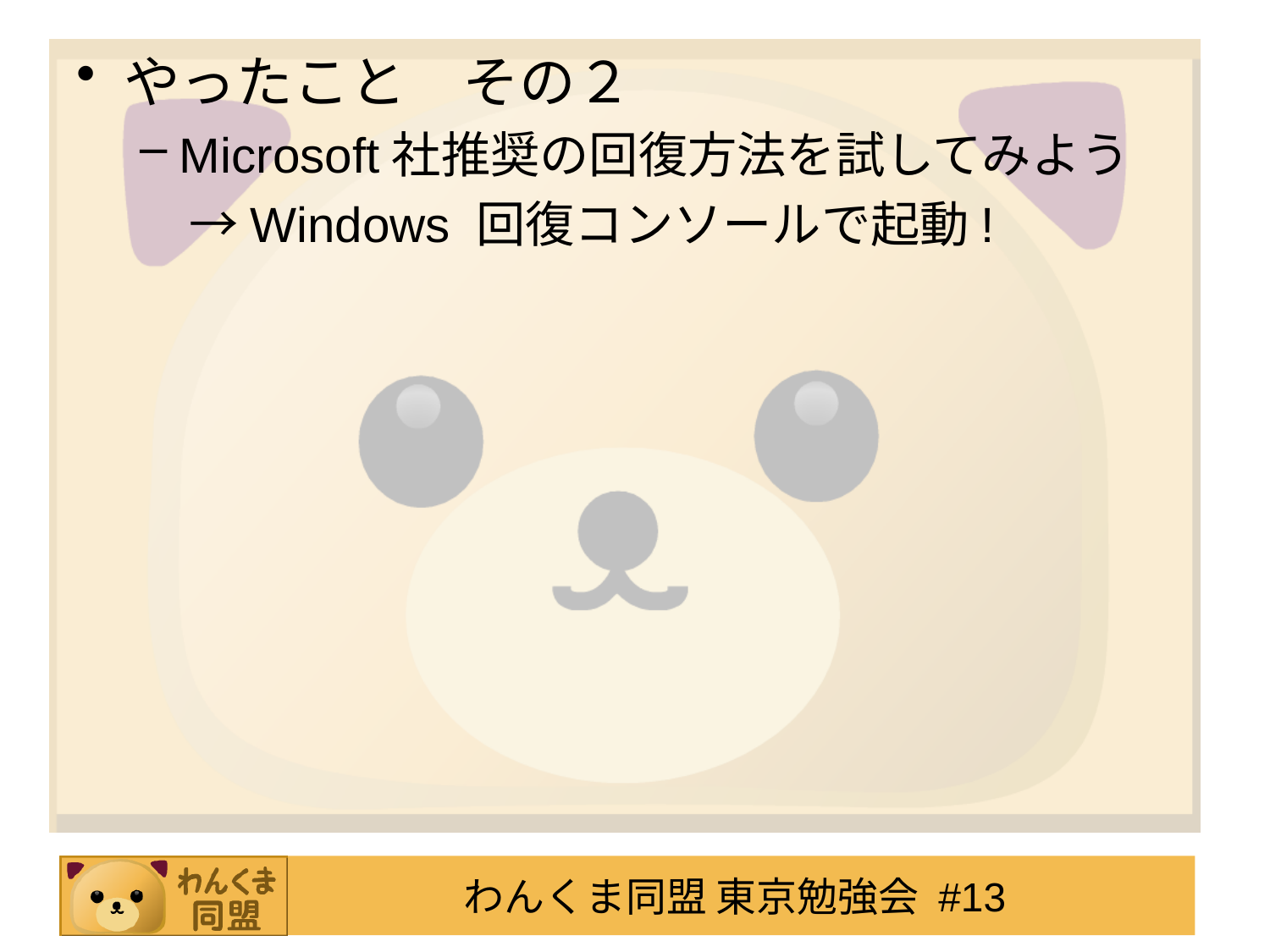

やったこと　その２
Microsoft社推奨の回復方法を試してみよう
　→Windows 回復コンソールで起動!